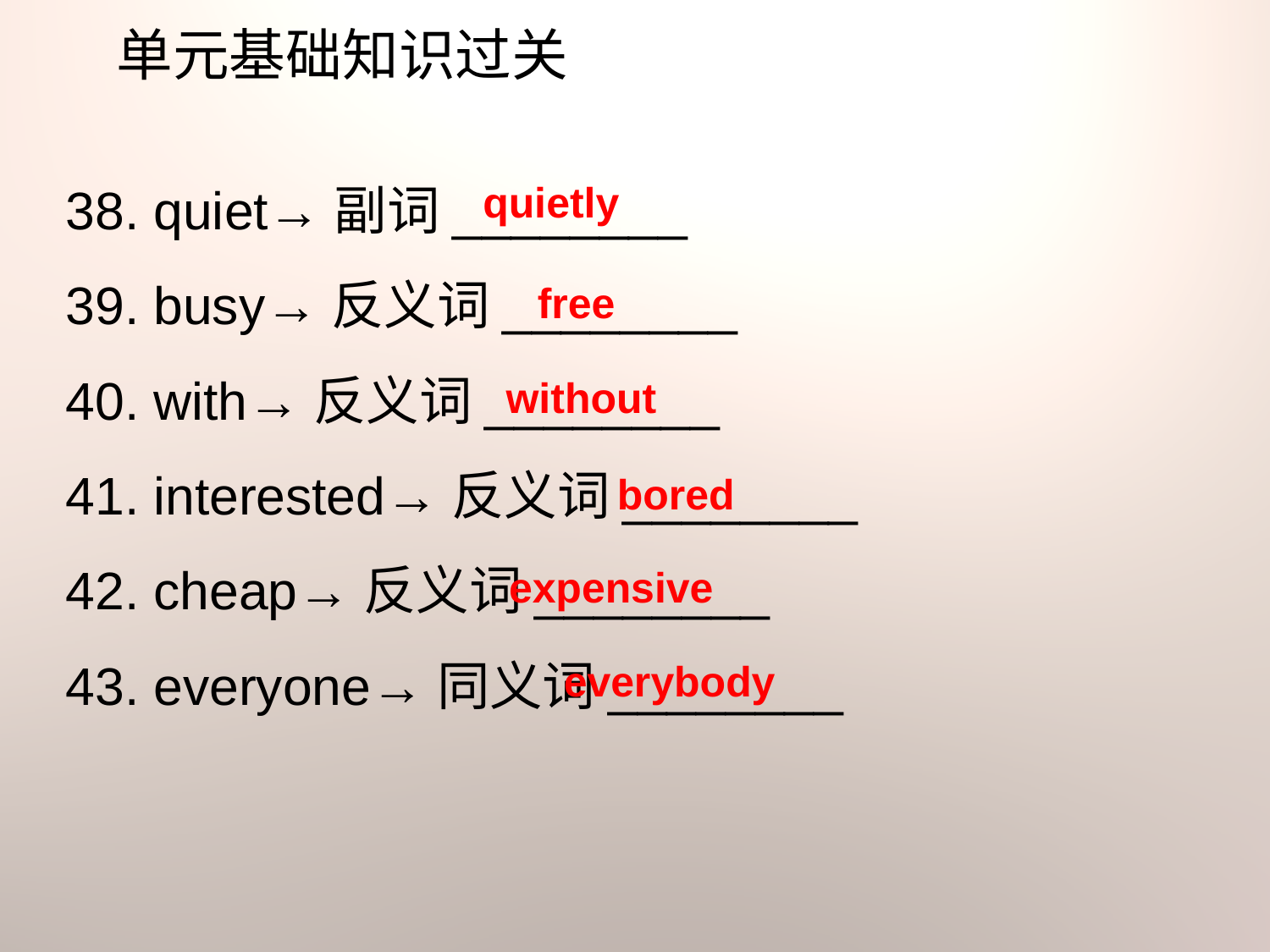

单元基础知识过关
38. quiet→副词________
39. busy→反义词________
40. with→反义词________
41. interested→反义词________
42. cheap→反义词________
43. everyone→同义词________
quietly
free
without
bored
expensive
everybody